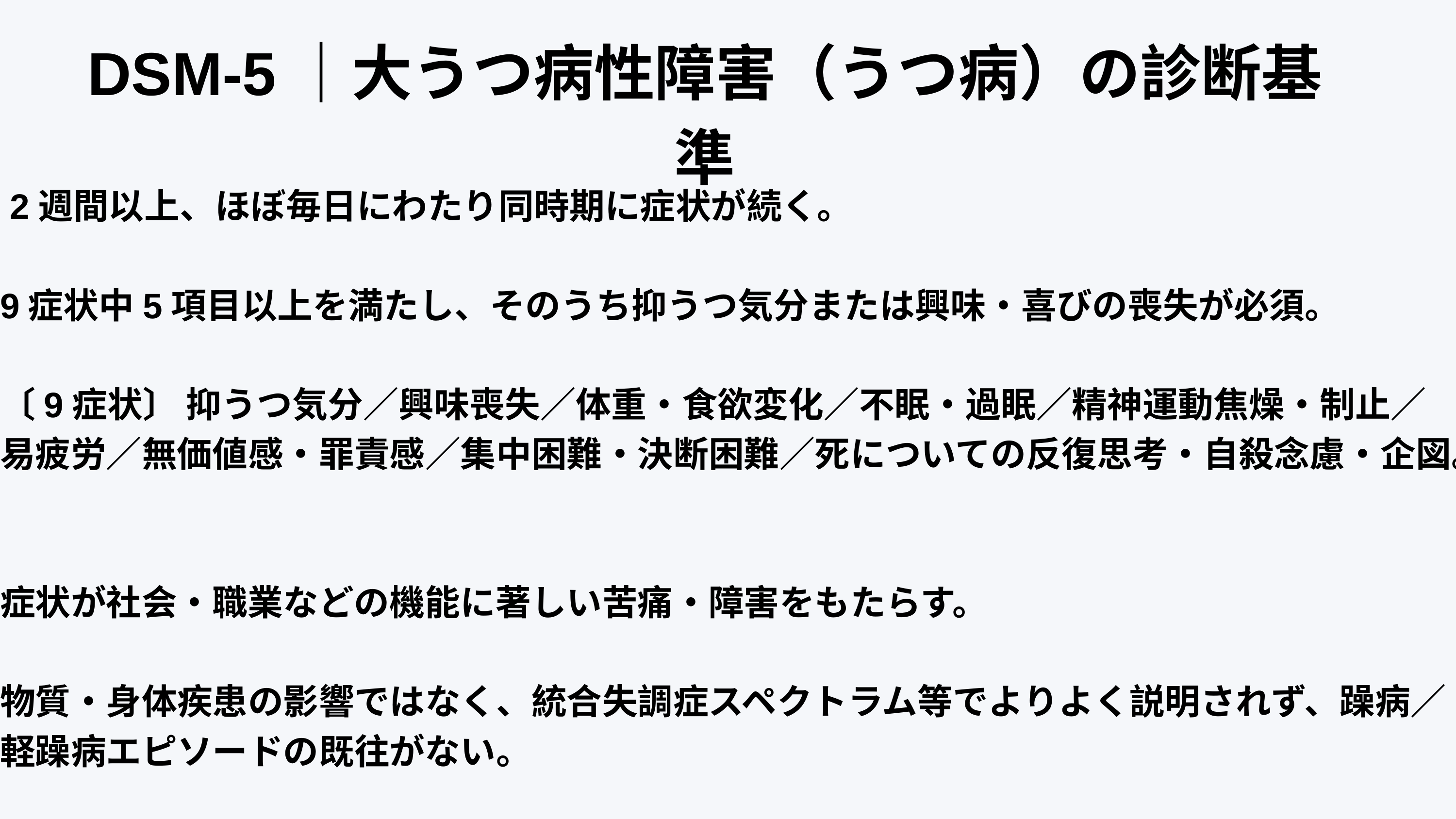

DSM‑5｜大うつ病性障害（うつ病）の診断基準

 2週間以上、ほぼ毎日にわたり同時期に症状が続く。

9症状中5項目以上を満たし、そのうち抑うつ気分または興味・喜びの喪失が必須。

〔9症状〕 抑うつ気分／興味喪失／体重・食欲変化／不眠・過眠／精神運動焦燥・制止／易疲労／無価値感・罪責感／集中困難・決断困難／死についての反復思考・自殺念慮・企図。

症状が社会・職業などの機能に著しい苦痛・障害をもたらす。

物質・身体疾患の影響ではなく、統合失調症スペクトラム等でよりよく説明されず、躁病／軽躁病エピソードの既往がない。